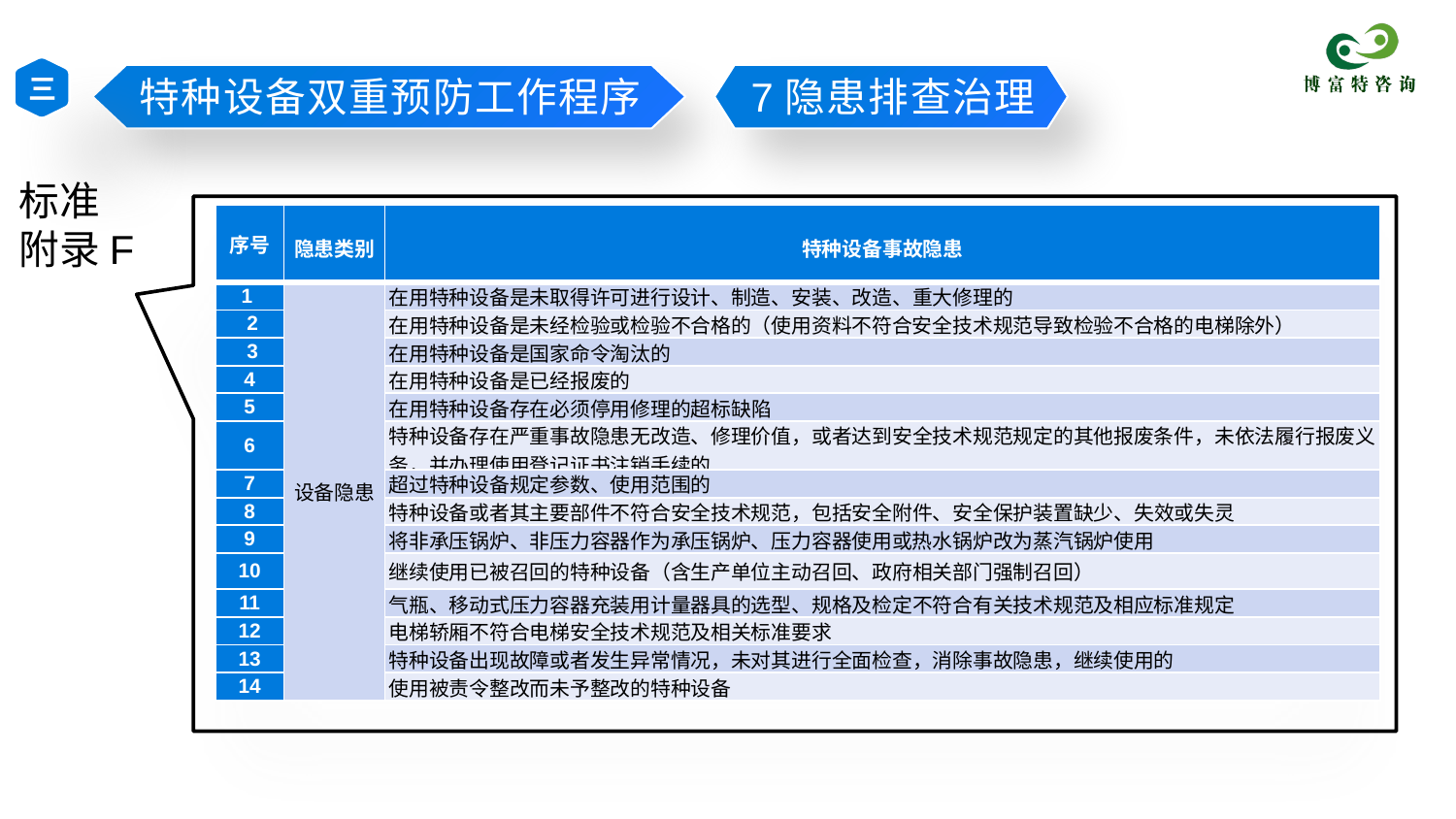

三

特种设备双重预防工作程序

7隐患排查治理
标准
附录F

| 序号 | 隐患类别 | 特种设备事故隐患 |
| --- | --- | --- |
| 1 | 设备隐患 | 在用特种设备是未取得许可进行设计、制造、安装、改造、重大修理的 |
| 2 |  | 在用特种设备是未经检验或检验不合格的（使用资料不符合安全技术规范导致检验不合格的电梯除外） |
| 3 |  | 在用特种设备是国家命令淘汰的 |
| 4 |  | 在用特种设备是已经报废的 |
| 5 |  | 在用特种设备存在必须停用修理的超标缺陷 |
| 6 |  | 特种设备存在严重事故隐患无改造、修理价值，或者达到安全技术规范规定的其他报废条件，未依法履行报废义务，并办理使用登记证书注销手续的 |
| 7 |  | 超过特种设备规定参数、使用范围的 |
| 8 |  | 特种设备或者其主要部件不符合安全技术规范，包括安全附件、安全保护装置缺少、失效或失灵 |
| 9 |  | 将非承压锅炉、非压力容器作为承压锅炉、压力容器使用或热水锅炉改为蒸汽锅炉使用 |
| 10 |  | 继续使用已被召回的特种设备（含生产单位主动召回、政府相关部门强制召回） |
| 11 |  | 气瓶、移动式压力容器充装用计量器具的选型、规格及检定不符合有关技术规范及相应标准规定 |
| 12 |  | 电梯轿厢不符合电梯安全技术规范及相关标准要求 |
| 13 |  | 特种设备出现故障或者发生异常情况，未对其进行全面检查，消除事故隐患，继续使用的 |
| 14 |  | 使用被责令整改而未予整改的特种设备 |

77